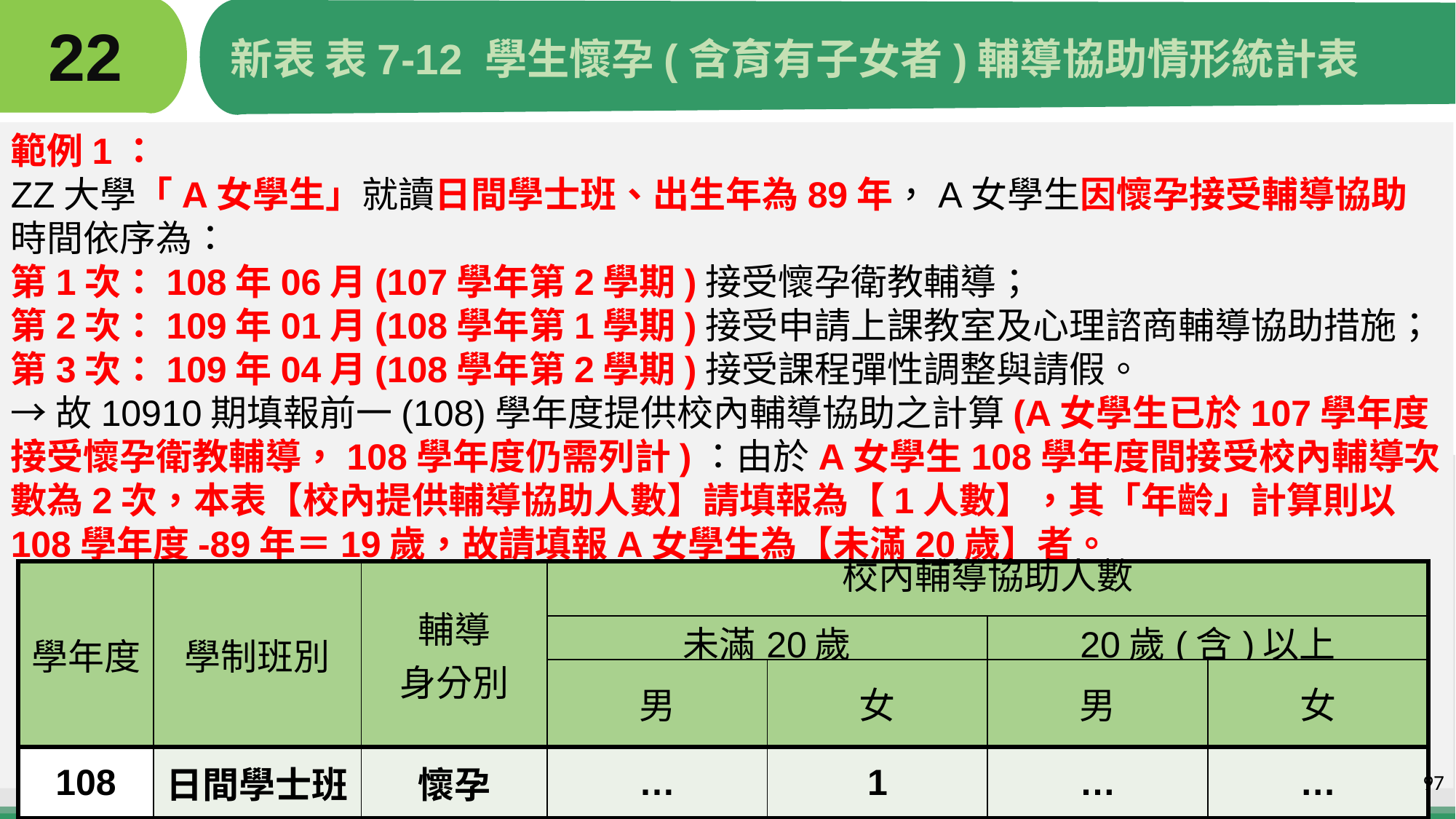

# 22
新表 表7-12 學生懷孕(含育有子女者)輔導協助情形統計表
範例1：
ZZ大學「A女學生」就讀日間學士班、出生年為89年，A女學生因懷孕接受輔導協助時間依序為：
第1次：108年06月(107學年第2學期)接受懷孕衛教輔導；
第2次：109年01月(108學年第1學期)接受申請上課教室及心理諮商輔導協助措施；
第3次：109年04月(108學年第2學期)接受課程彈性調整與請假。
→故10910期填報前一(108)學年度提供校內輔導協助之計算(A女學生已於107學年度接受懷孕衛教輔導，108學年度仍需列計)：由於A女學生108學年度間接受校內輔導次數為2次，本表【校內提供輔導協助人數】請填報為【1人數】，其「年齡」計算則以108學年度-89年＝19歲，故請填報A女學生為【未滿20歲】者。

| 學年度 | 學制班別 | 輔導 身分別 | 校內輔導協助人數 |  |  |  |
| --- | --- | --- | --- | --- | --- | --- |
|  |  |  | 未滿20歲 |  | 20歲(含)以上 |  |
|  |  |  | 男 | 女 | 男 | 女 |
| 108 | 日間學士班 | 懷孕 | … | 1 | … | … |
97